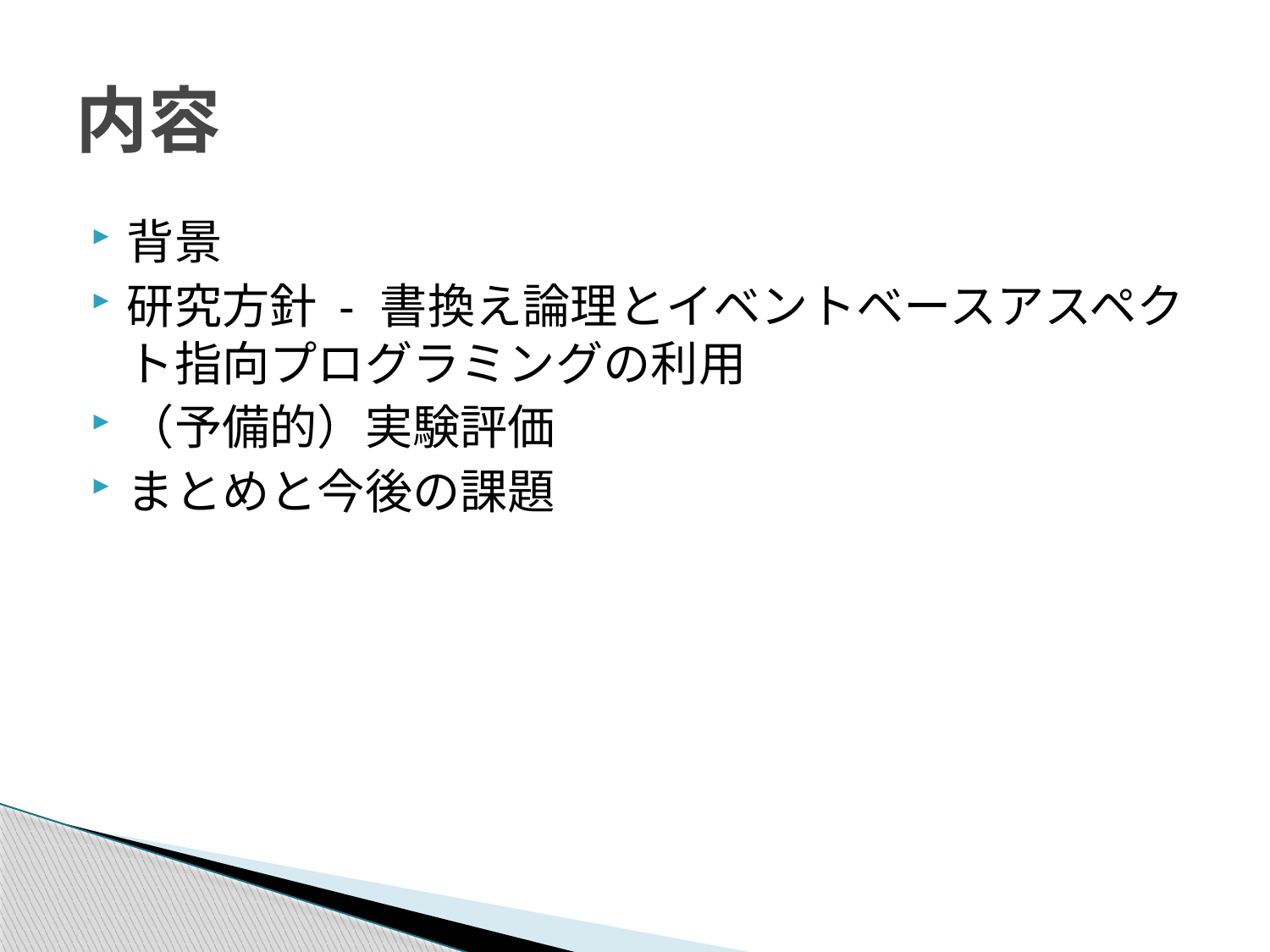

# 内容
背景
研究方針 - 書換え論理とイベントベースアスペクト指向プログラミングの利用
（予備的）実験評価
まとめと今後の課題